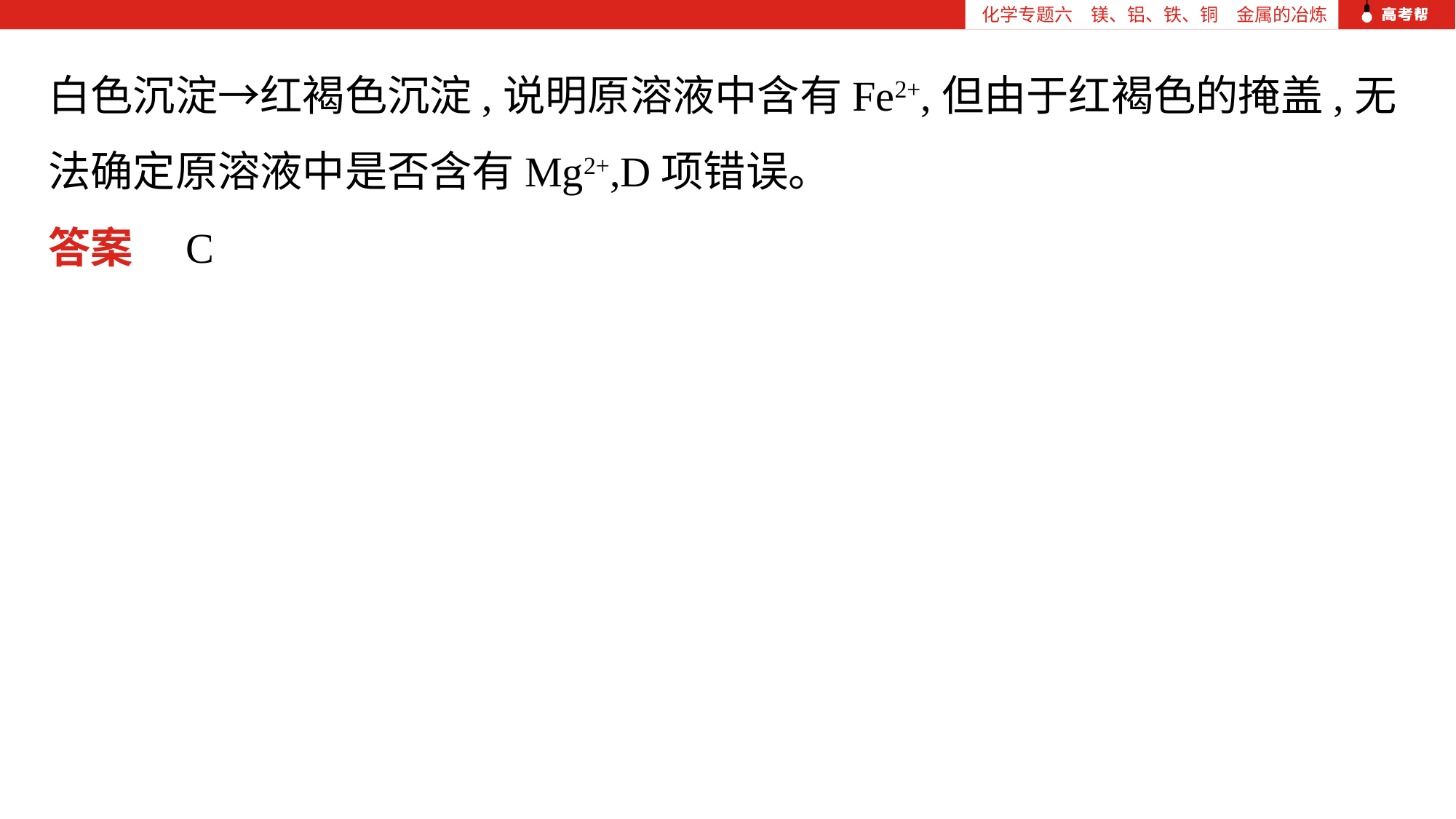

化学专题六　镁、铝、铁、铜　金属的冶炼

白色沉淀→红褐色沉淀,说明原溶液中含有Fe2+,但由于红褐色的掩盖,无法确定原溶液中是否含有Mg2+,D项错误。
答案　C